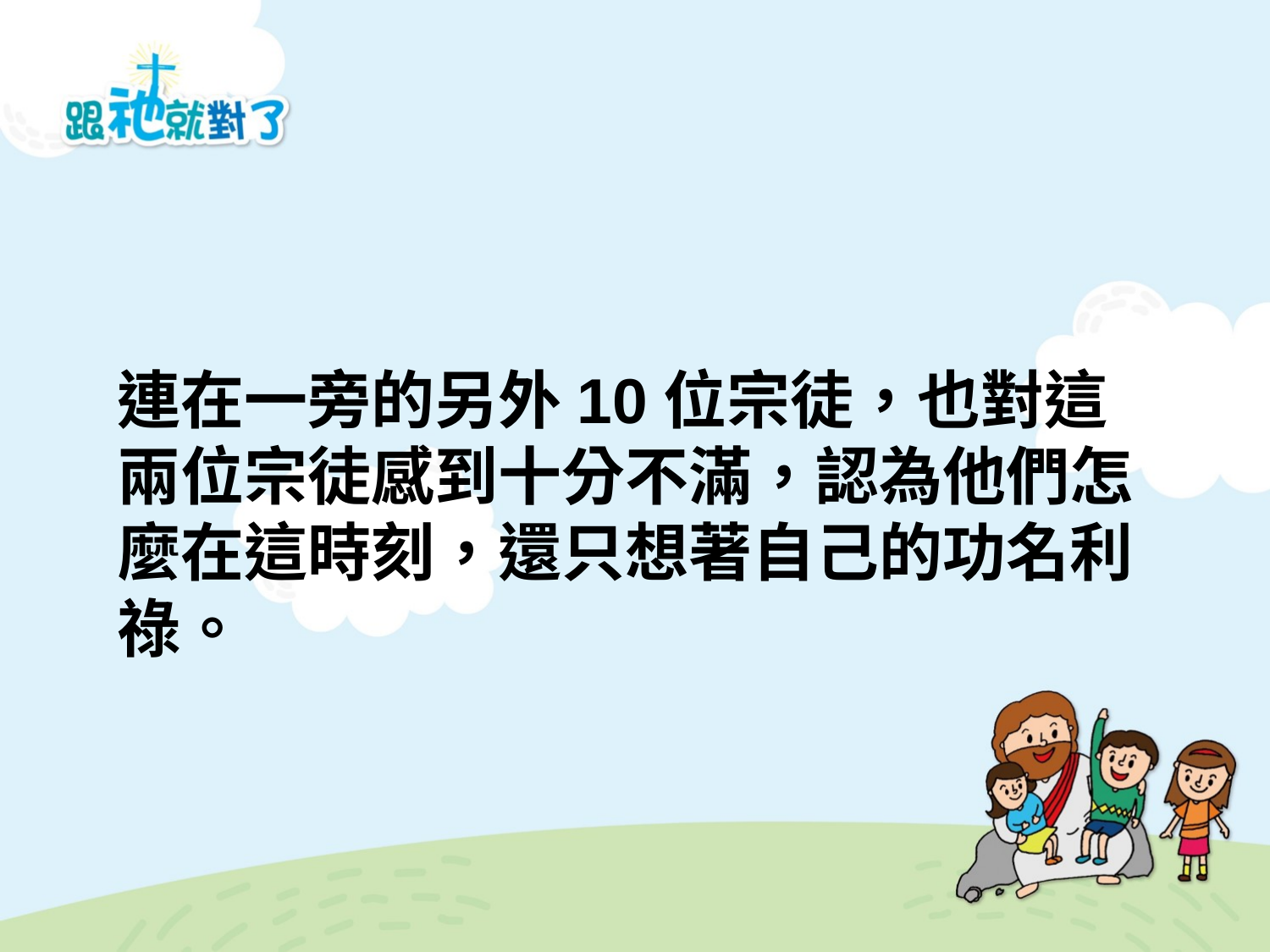

連在一旁的另外10位宗徒，也對這兩位宗徒感到十分不滿，認為他們怎麼在這時刻，還只想著自己的功名利祿。